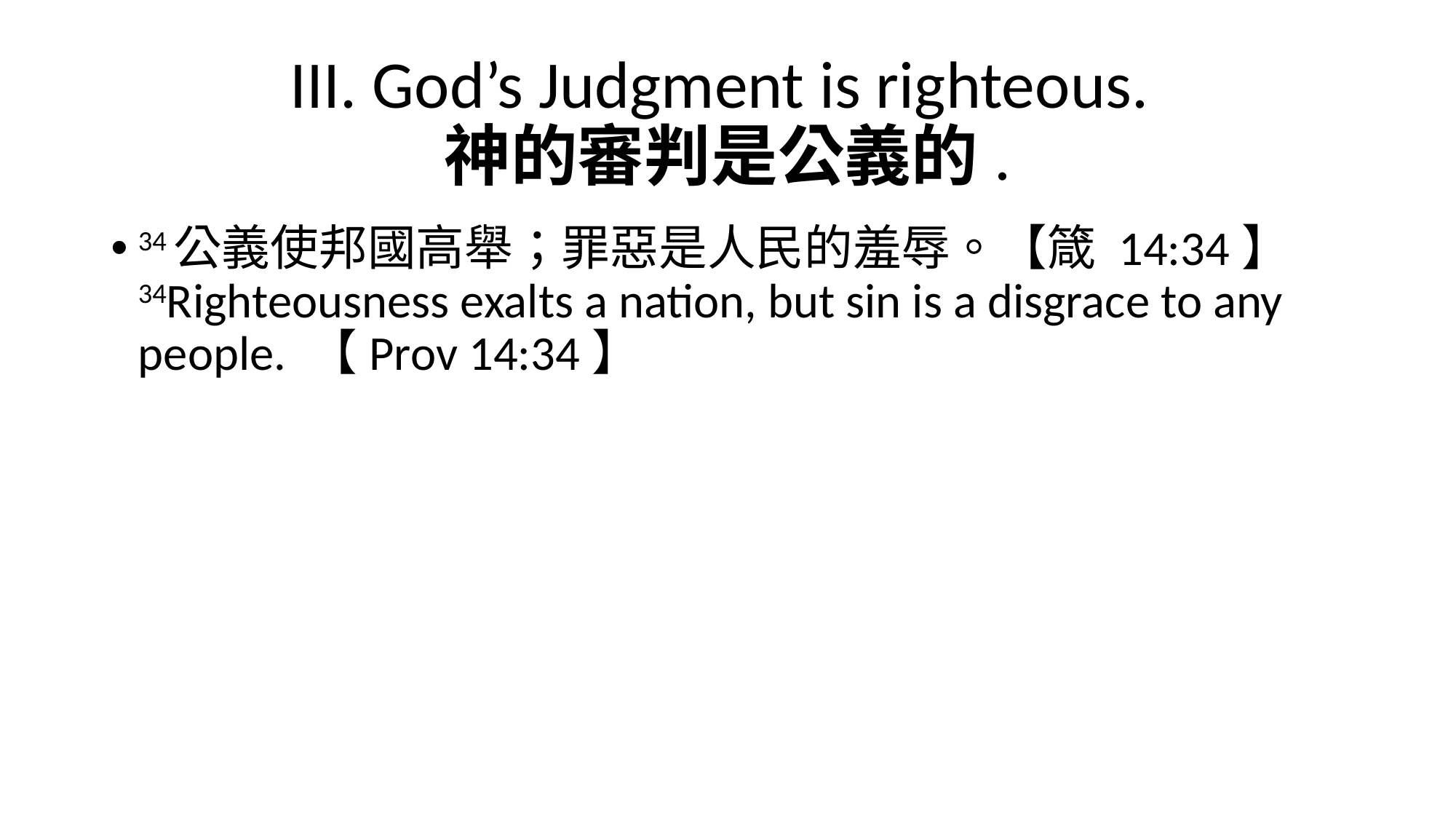

# III. God’s Judgment is righteous. 神的審判是公義的.
34公義使邦國高舉；罪惡是人民的羞辱。【箴 14:34】
34Righteousness exalts a nation, but sin is a disgrace to any people. 【Prov 14:34】